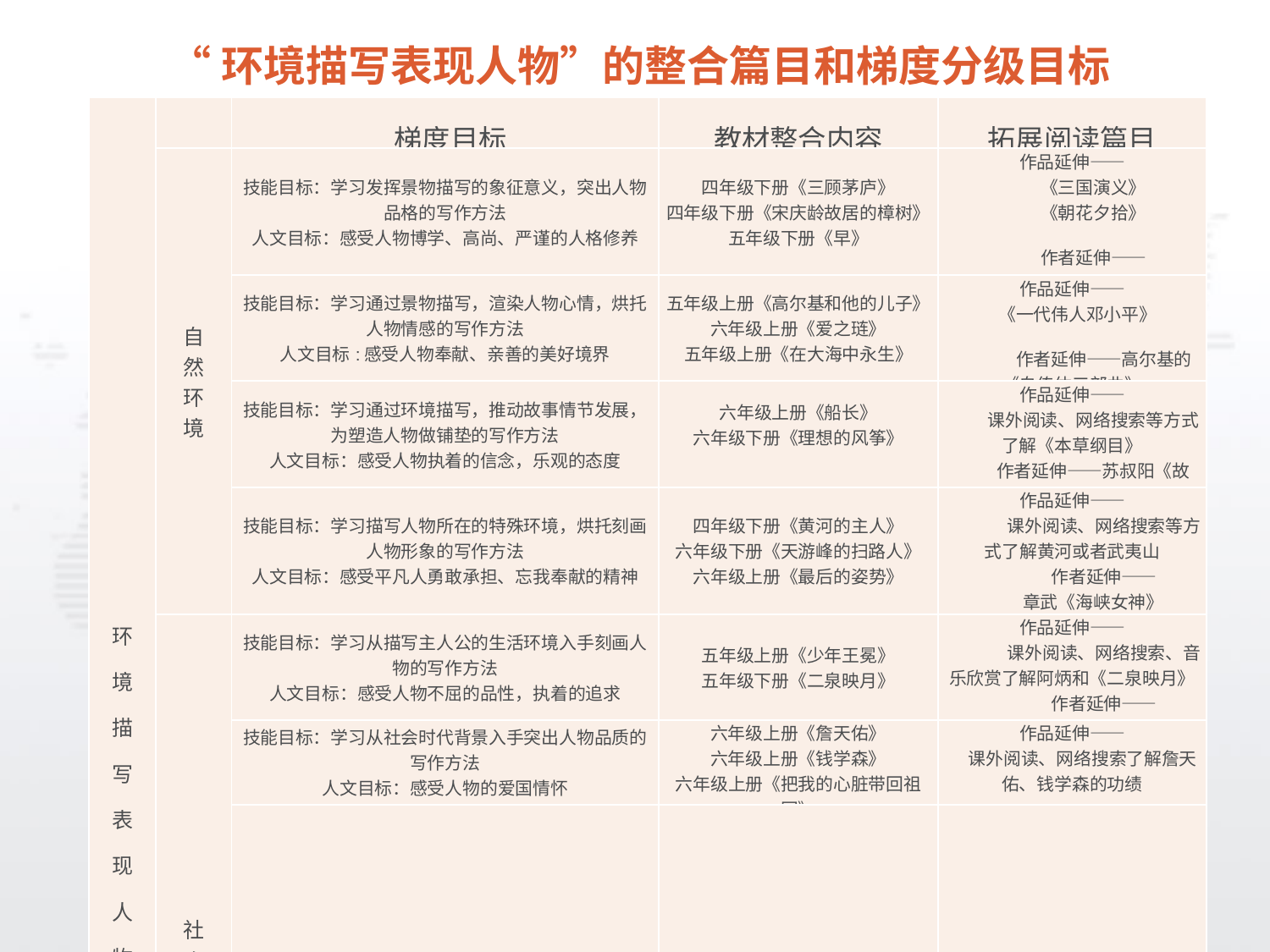

“环境描写表现人物”的整合篇目和梯度分级目标
| 环 境 描 写 表 现 人 物 |  | 梯度目标 | 教材整合内容 | 拓展阅读篇目 |
| --- | --- | --- | --- | --- |
|  | 自 然 环 境 | 技能目标：学习发挥景物描写的象征意义，突出人物品格的写作方法 人文目标：感受人物博学、高尚、严谨的人格修养 | 四年级下册《三顾茅庐》 四年级下册《宋庆龄故居的樟树》 五年级下册《早》 | 作品延伸—— 《三国演义》 《朝花夕拾》   作者延伸—— 吴伯萧《菜园小记》 |
|  |  | 技能目标：学习通过景物描写，渲染人物心情，烘托人物情感的写作方法 人文目标:感受人物奉献、亲善的美好境界 | 五年级上册《高尔基和他的儿子》 六年级上册《爱之琏》 五年级上册《在大海中永生》 | 作品延伸—— 《一代伟人邓小平》   作者延伸——高尔基的《自传体三部曲》 |
|  |  | 技能目标：学习通过环境描写，推动故事情节发展，为塑造人物做铺垫的写作方法 人文目标：感受人物执着的信念，乐观的态度 | 六年级上册《船长》 六年级下册《理想的风筝》 | 作品延伸—— 课外阅读、网络搜索等方式了解《本草纲目》 作者延伸——苏叔阳《故土》 |
|  |  | 技能目标：学习描写人物所在的特殊环境，烘托刻画人物形象的写作方法 人文目标：感受平凡人勇敢承担、忘我奉献的精神 | 四年级下册《黄河的主人》 六年级下册《天游峰的扫路人》 六年级上册《最后的姿势》 | 作品延伸—— 课外阅读、网络搜索等方式了解黄河或者武夷山 作者延伸—— 章武《海峡女神》 《生命泉》 |
|  | 社 会 环 境 | 技能目标：学习从描写主人公的生活环境入手刻画人物的写作方法 人文目标：感受人物不屈的品性，执着的追求 | 五年级上册《少年王冕》 五年级下册《二泉映月》 | 作品延伸—— 课外阅读、网络搜索、音乐欣赏了解阿炳和《二泉映月》 作者延伸—— 吴敬梓《儒林外史》 |
|  |  | 技能目标：学习从社会时代背景入手突出人物品质的写作方法 人文目标：感受人物的爱国情怀 | 六年级上册《詹天佑》 六年级上册《钱学森》 六年级上册《把我的心脏带回祖国》 | 作品延伸—— 课外阅读、网络搜索了解詹天佑、钱学森的功绩 |
|  |  | 技能目标：学习从人物所在的特殊场面或环境入手表现人物的写作方法 人文目标：感受人物敢于担当、顾全大局的品质 | 五年级下册《郑和远航》 四年级上册《虎门销烟》 五年级下册《彭德怀和他的大黑骡子》 | 作品延伸： 《林则徐》 课外阅读、网络搜索长征故事 |